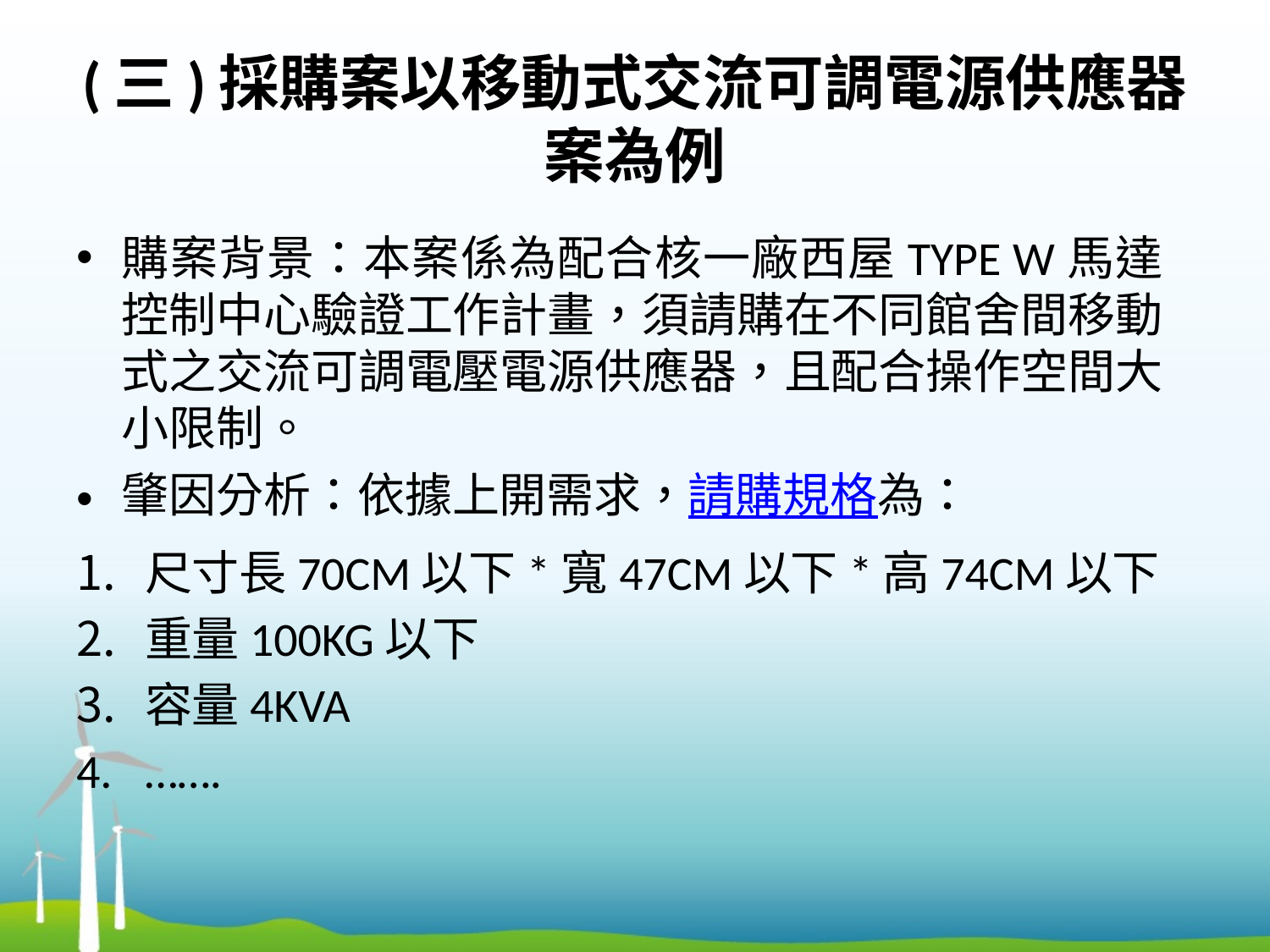

# (三)採購案以移動式交流可調電源供應器案為例
購案背景：本案係為配合核一廠西屋TYPE W馬達控制中心驗證工作計畫，須請購在不同館舍間移動式之交流可調電壓電源供應器，且配合操作空間大小限制。
肇因分析：依據上開需求，請購規格為：
尺寸長70CM以下*寬47CM以下*高74CM以下
重量100KG以下
容量4KVA
…….